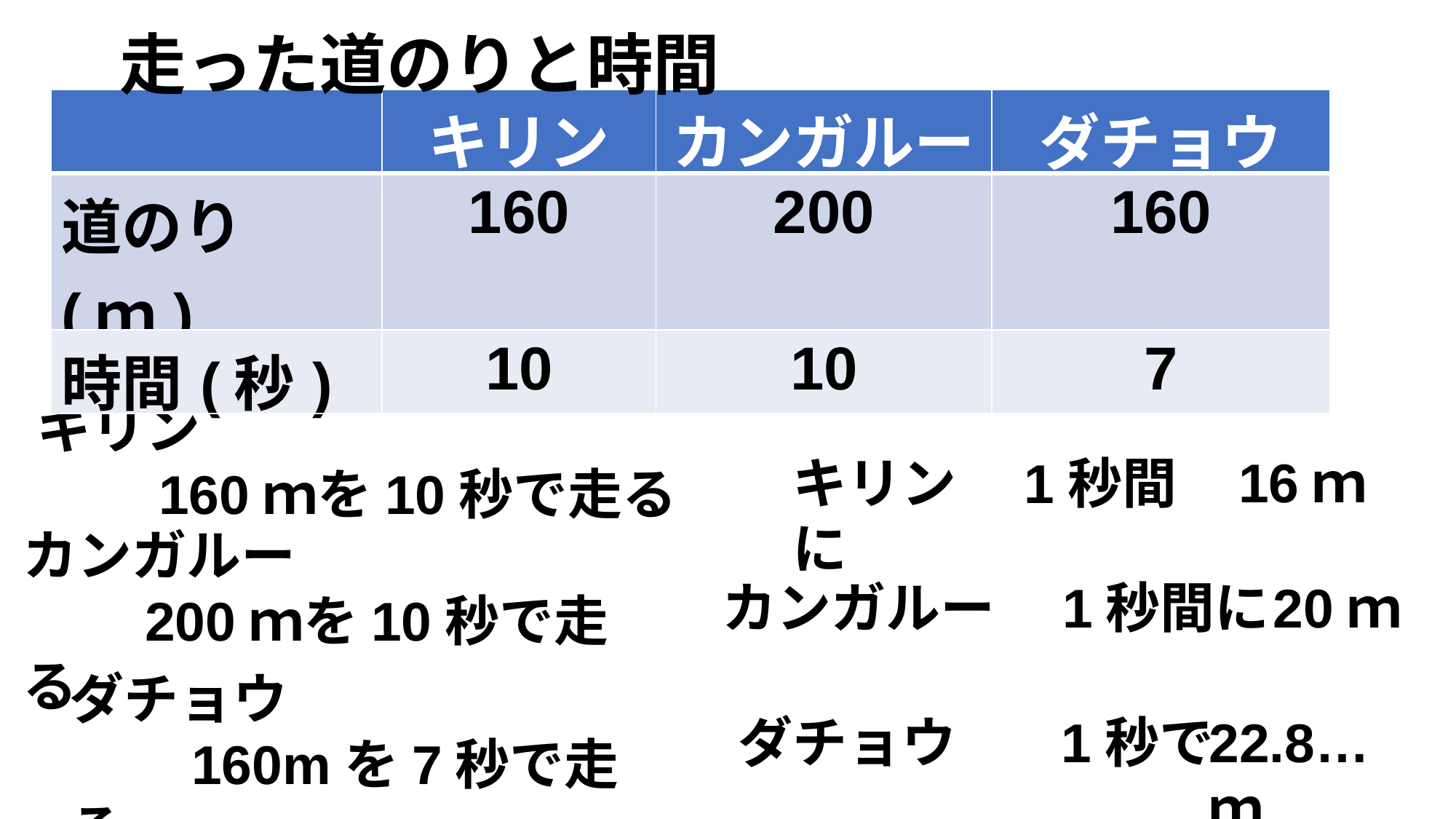

走った道のりと時間
|  | キリン | カンガルー | ダチョウ |
| --- | --- | --- | --- |
| 道のり(ｍ) | 160 | 200 | 160 |
| 時間(秒) | 10 | 10 | 7 |
キリン
　　160ｍを10秒で走る
16ｍ
キリン　1秒間に
カンガルー
　　200ｍを10秒で走る
カンガルー　1秒間に
20ｍ
ダチョウ
　　160mを7秒で走る
ダチョウ　   1秒で
22.8…ｍ